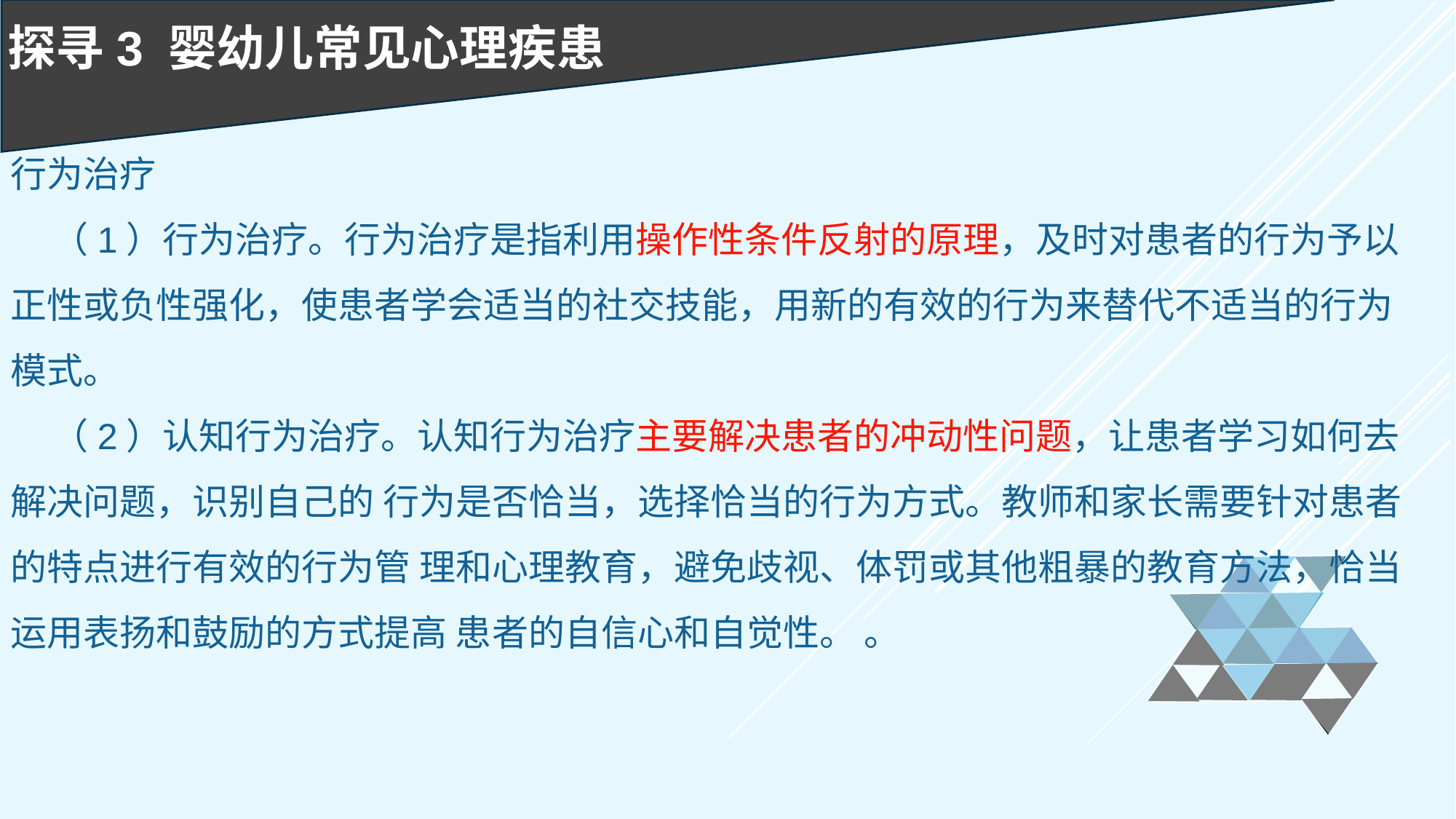

探寻3 婴幼儿常见心理疾患
行为治疗
    （1）行为治疗。行为治疗是指利用操作性条件反射的原理，及时对患者的行为予以正性或负性强化，使患者学会适当的社交技能，用新的有效的行为来替代不适当的行为模式。
    （2）认知行为治疗。认知行为治疗主要解决患者的冲动性问题，让患者学习如何去解决问题，识别自己的 行为是否恰当，选择恰当的行为方式。教师和家长需要针对患者的特点进行有效的行为管 理和心理教育，避免歧视、体罚或其他粗暴的教育方法，恰当运用表扬和鼓励的方式提高 患者的自信心和自觉性。 。